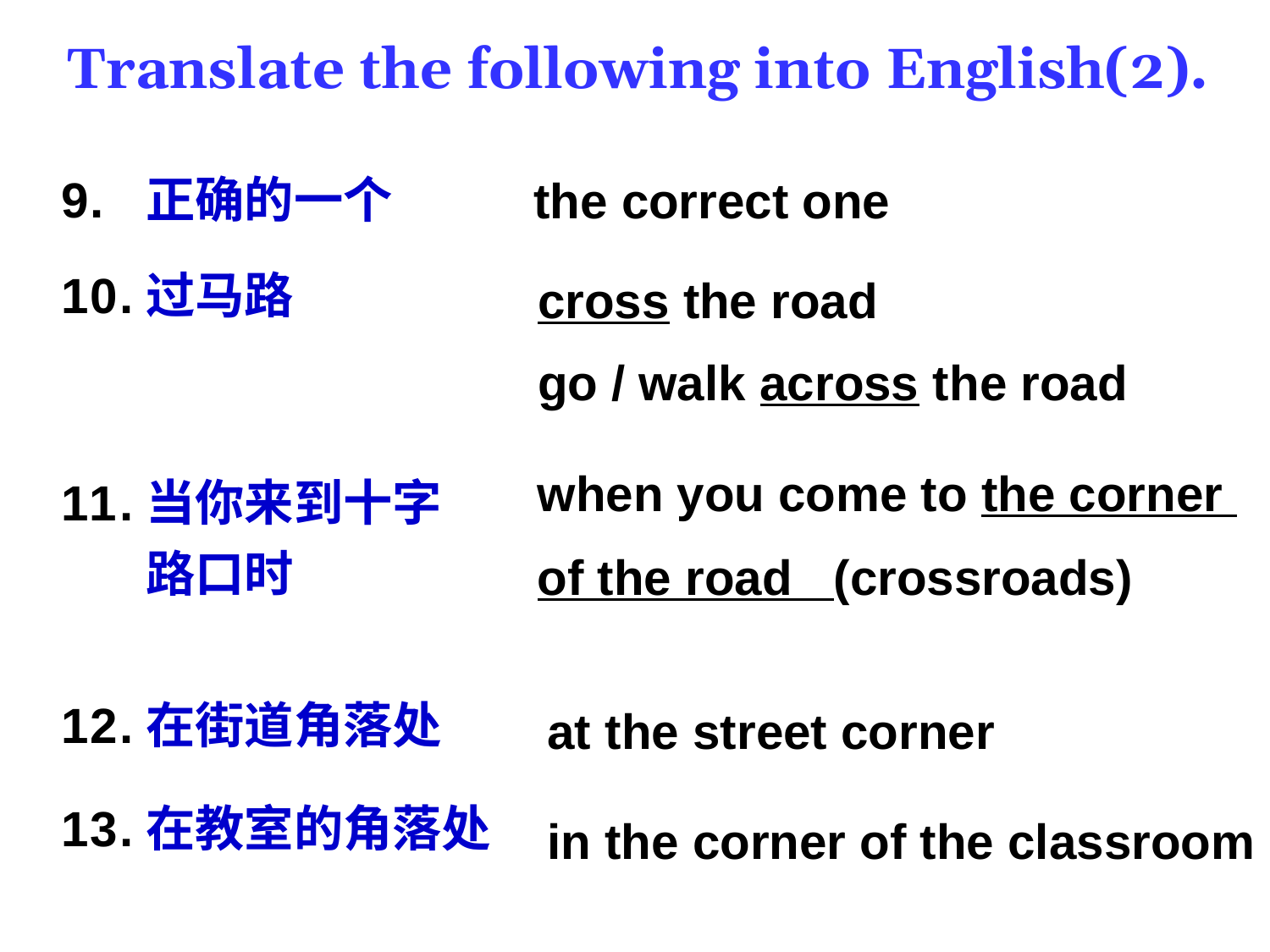

Translate the following into English(2).
正确的一个
过马路

当你来到十字
路口时
在街道角落处
在教室的角落处
the correct one
cross the road
go / walk across the road
when you come to the corner
of the road   (crossroads)
at the street corner
in the corner of the classroom